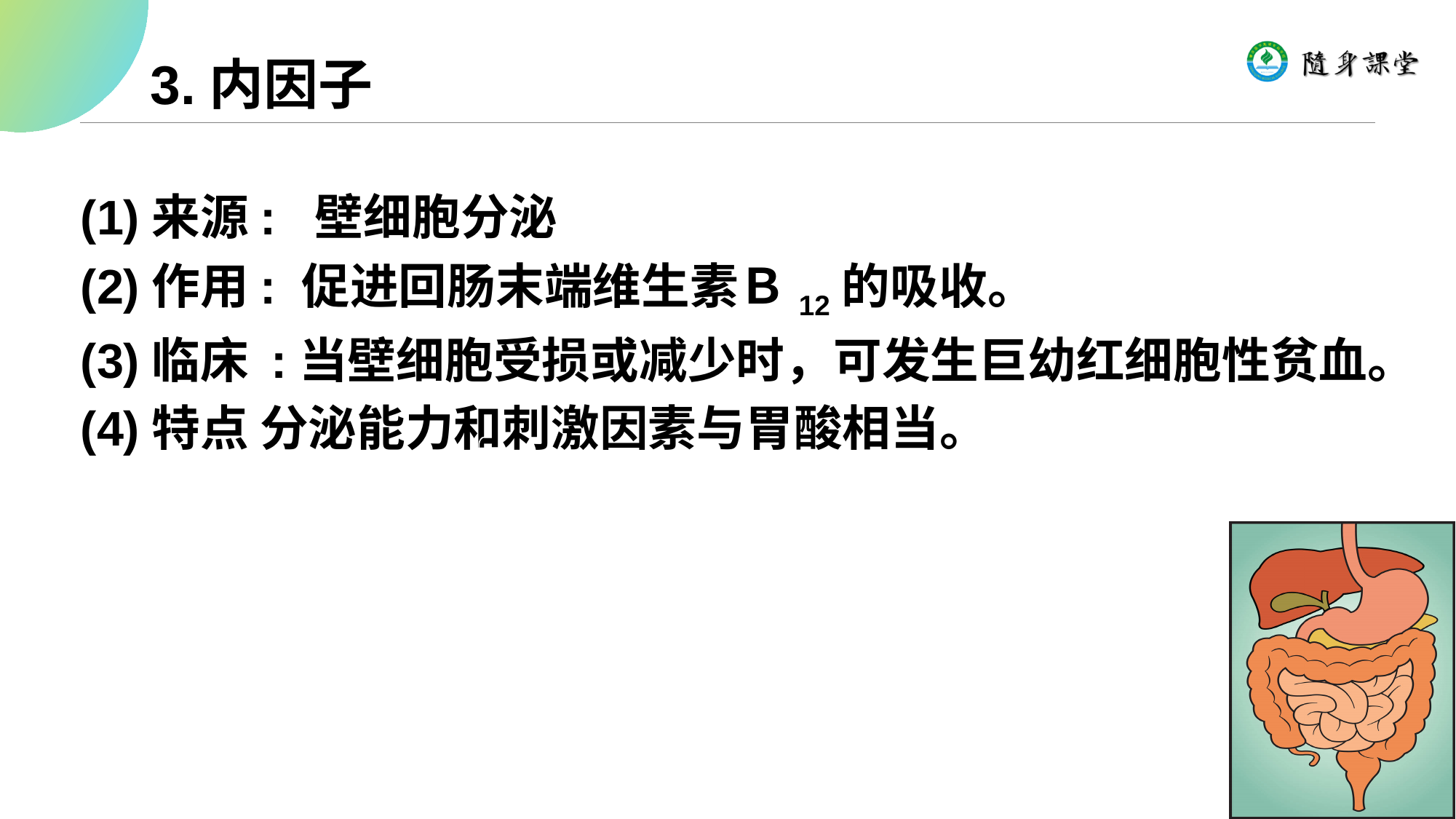

3.内因子
(1)来源:  壁细胞分泌
(2)作用: 促进回肠末端维生素Ｂ12的吸收。
(3)临床 :当壁细胞受损或减少时，可发生巨幼红细胞性贫血。
(4)特点 分泌能力和刺激因素与胃酸相当。